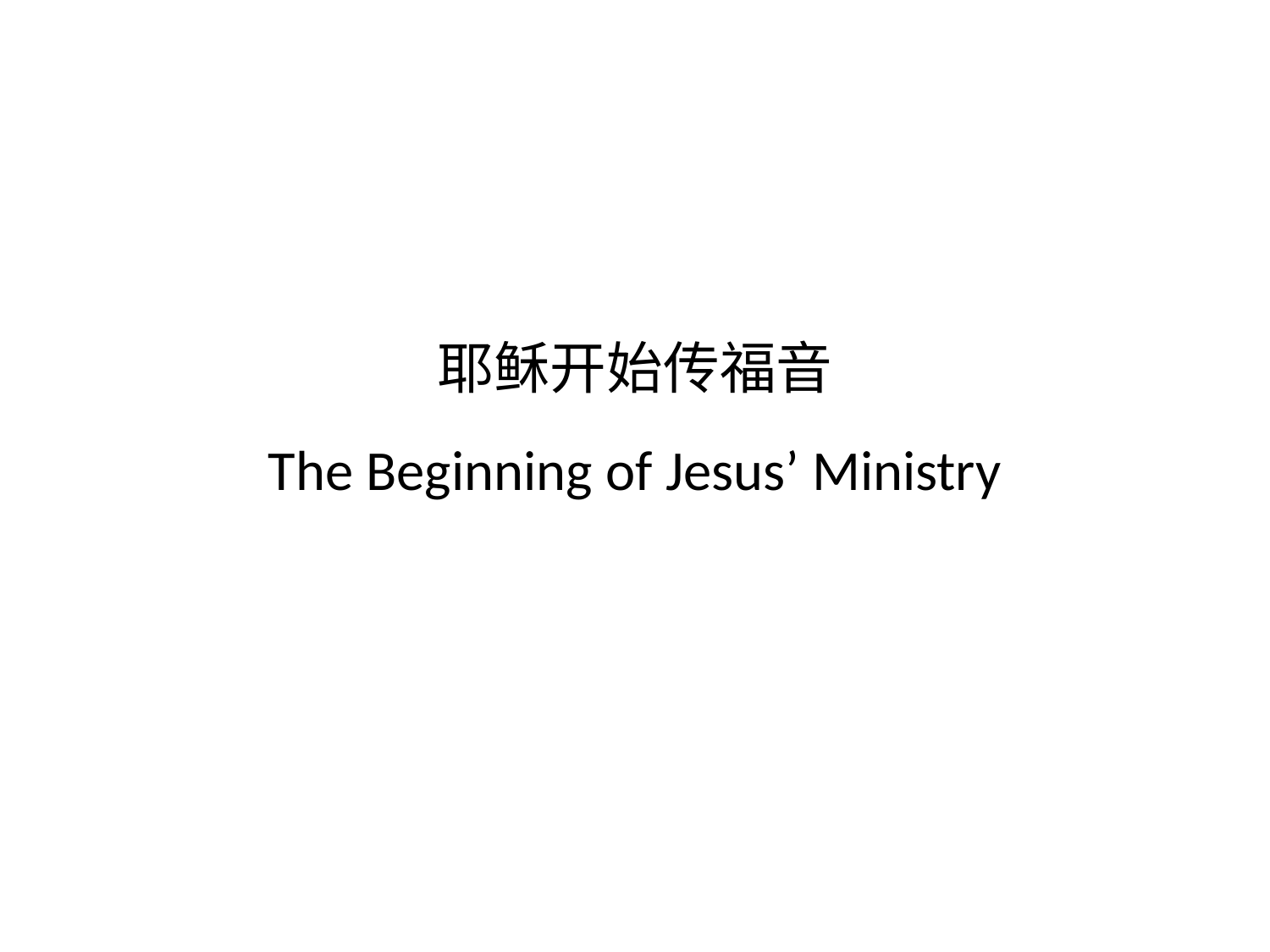

# 耶稣开始传福音 The Beginning of Jesus’ Ministry